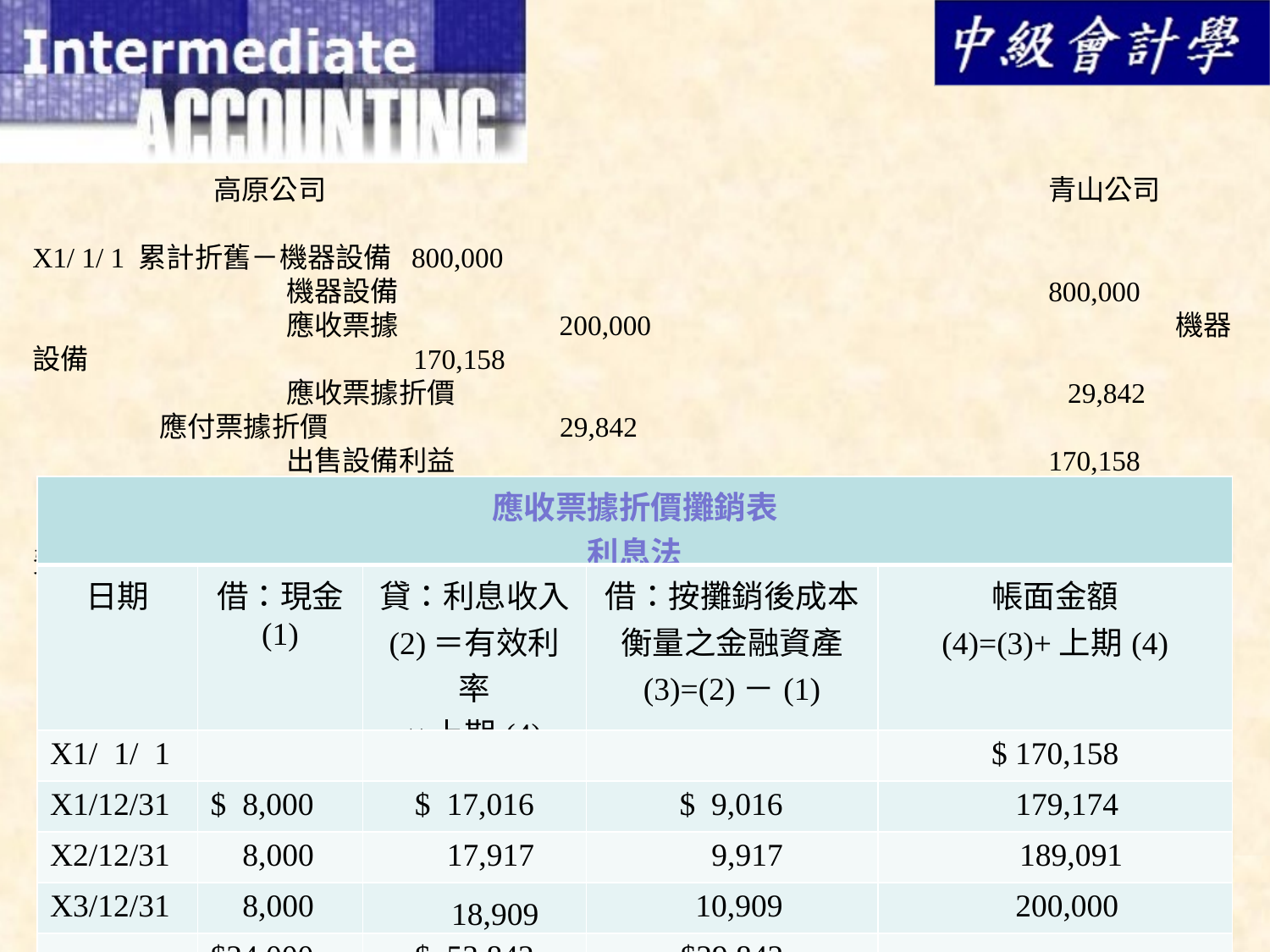

高原公司　　　　	　　　　　　　　			青山公司
X1/ 1/ 1 累計折舊－機器設備  800,000
　　		機器設備	　					800,000
		應收票據　　　　　  200,000					機器設備			170,158
　　		應收票據折價				  	  29,842		應付票據折價		  29,842
　　		出售設備利益					170,158	　　	應付票據				200,000
    12/31 現　　金				8,000	　　 			利息費用	　	  	  17,016
		應收票據折價			9,016	　 　　 				應付票據折價  　		    9,016
　　		 利息收入　	　　　　　		     　17,016	　　      現　　金	 　　                8,000

| 應收票據折價攤銷表 利息法 |  |  |  |  |
| --- | --- | --- | --- | --- |
| 日期 | 借：現金 (1) | 貸：利息收入 (2)＝有效利率 ×上期(4) | 借：按攤銷後成本衡量之金融資產 (3)=(2)－(1) | 帳面金額 (4)=(3)+上期(4) |
| X1/ 1/ 1 |  |  |  | $ 170,158 |
| X1/12/31 | $ 8,000 | $ 17,016 | $ 9,016 | 179,174 |
| X2/12/31 | 8,000 | 17,917 | 9,917 | 189,091 |
| X3/12/31 | 8,000 | 18,909 | 10,909 | 200,000 |
|  | $24,000 | $ 53,842 | $29,842 |  |